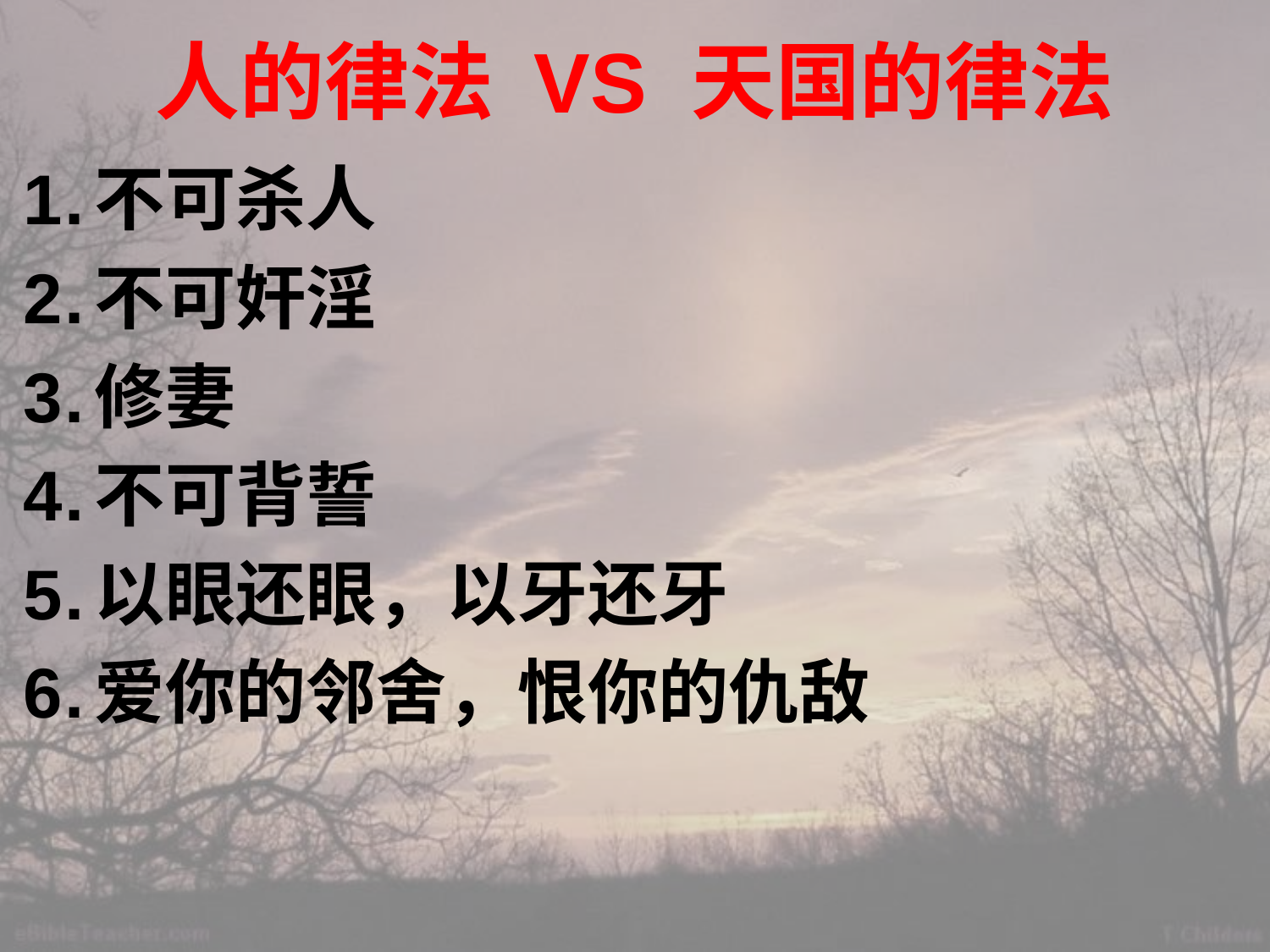

# 人的律法 VS 天国的律法
不可杀人
不可奸淫
修妻
不可背誓
以眼还眼，以牙还牙
爱你的邻舍，恨你的仇敌